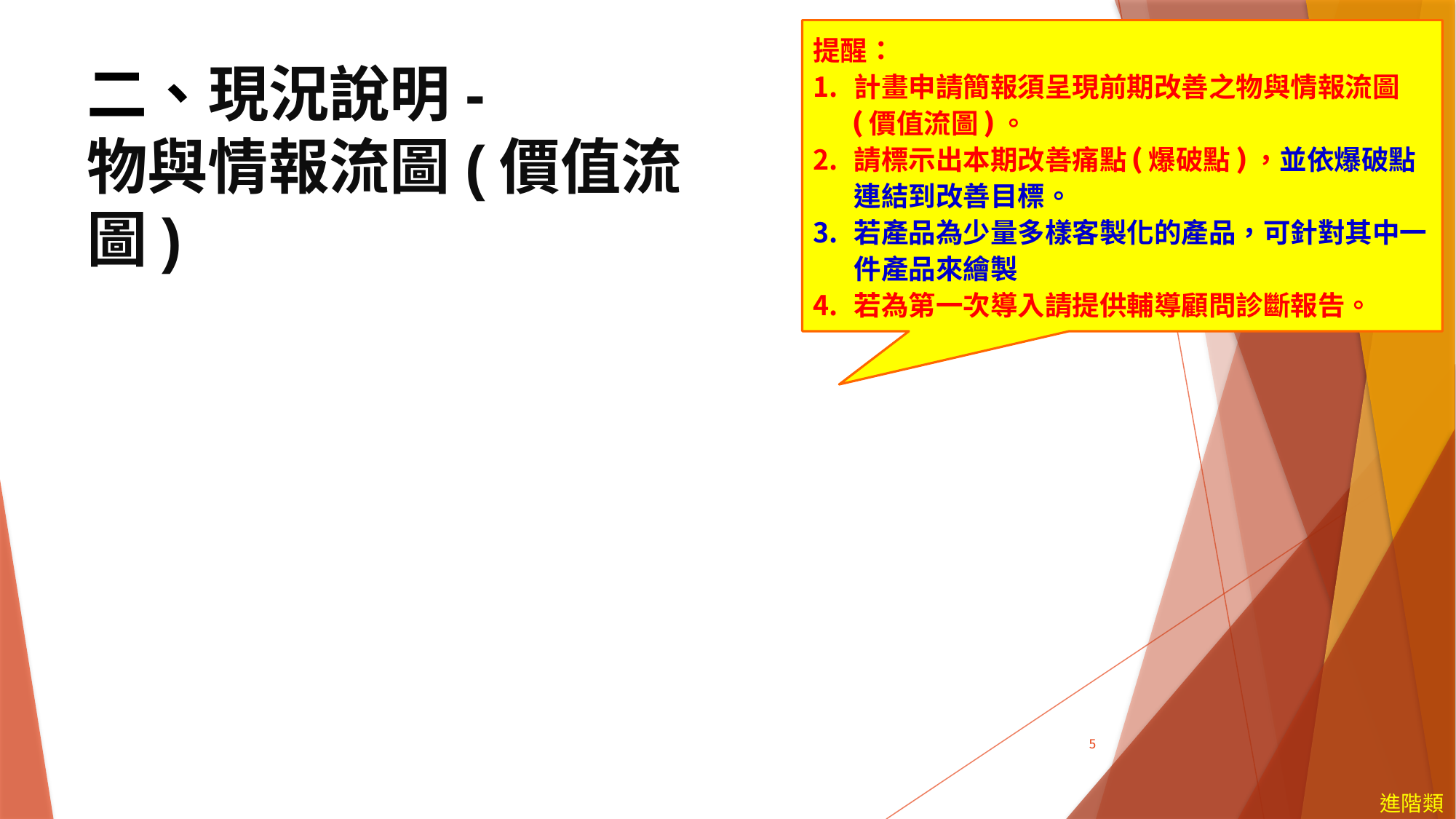

提醒：
計畫申請簡報須呈現前期改善之物與情報流圖(價值流圖)。
請標示出本期改善痛點(爆破點)，並依爆破點連結到改善目標。
若產品為少量多樣客製化的產品，可針對其中一件產品來繪製
若為第一次導入請提供輔導顧問診斷報告。
二、現況說明-
物與情報流圖(價值流圖)
5